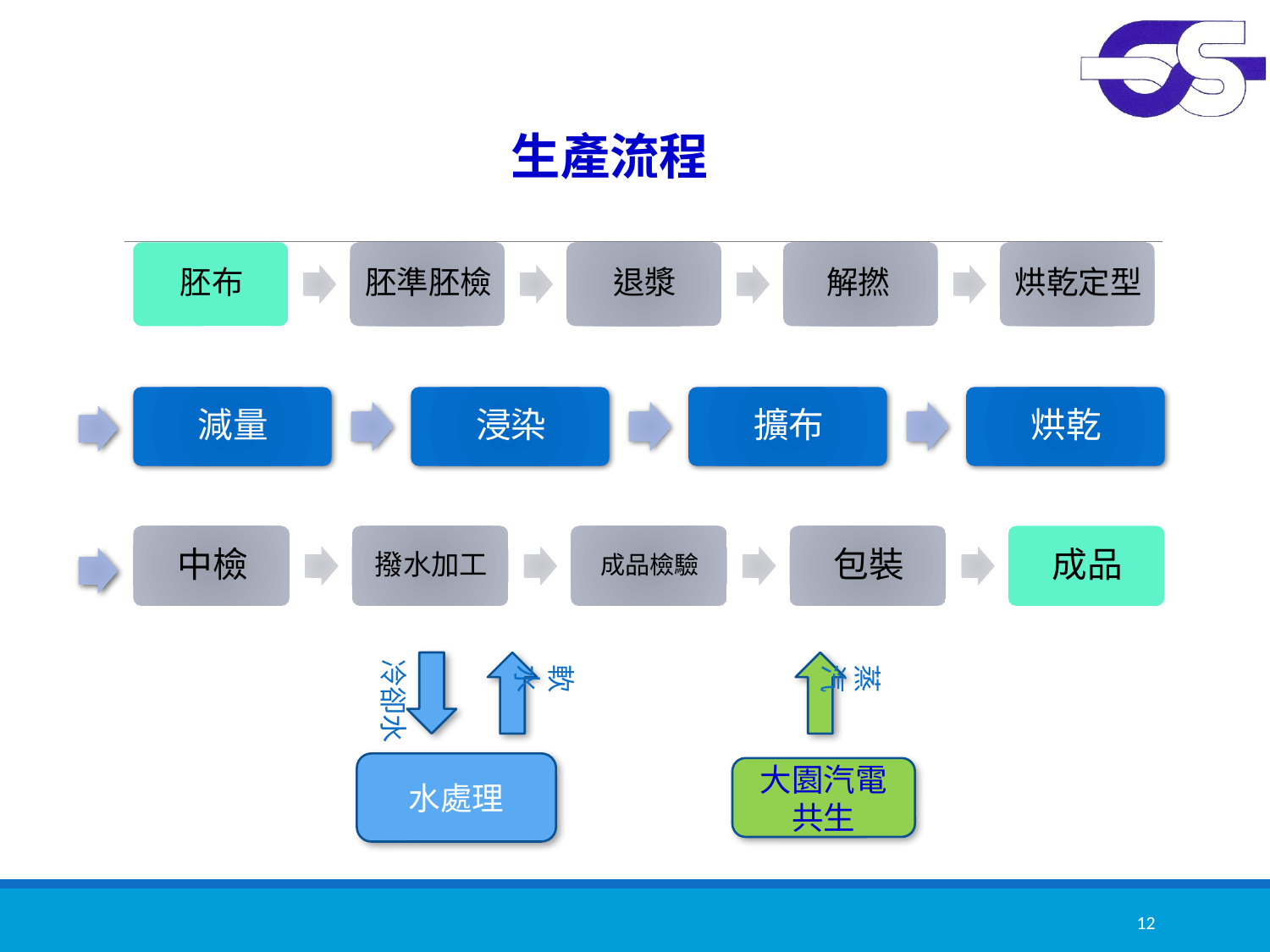

生產流程

胚布

胚準胚檢

退漿

解撚

烘乾定型
減量

浸染

擴布

烘乾

中檢

撥水加工

成品檢驗

包裝

成品

冷卻水
軟  水
蒸  汽

水處理
大園汽電共生
12